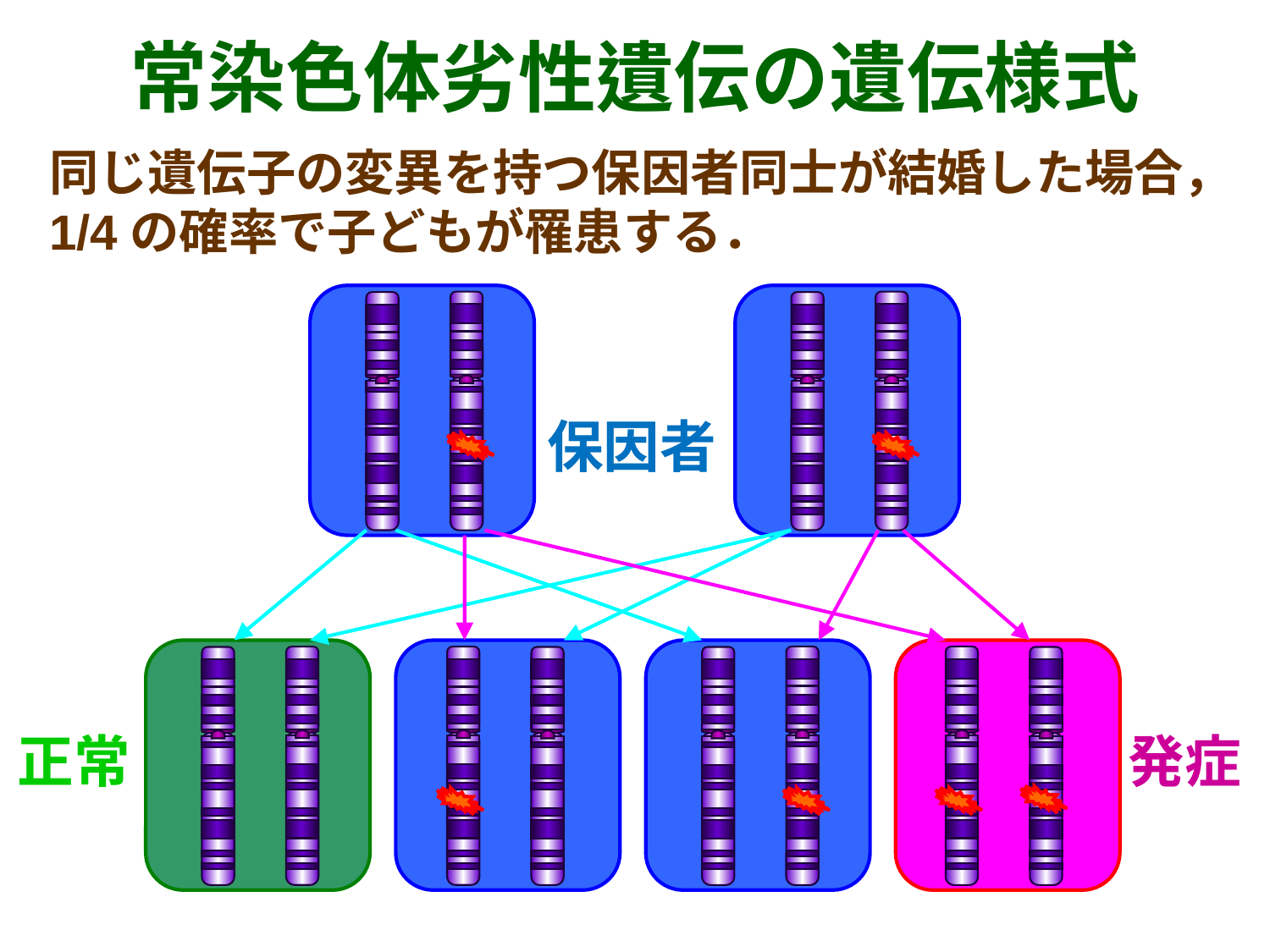

常染色体劣性遺伝の遺伝様式

同じ遺伝子の変異を持つ保因者同士が結婚した場合，1/4の確率で子どもが罹患する．

保因者

正常
発症